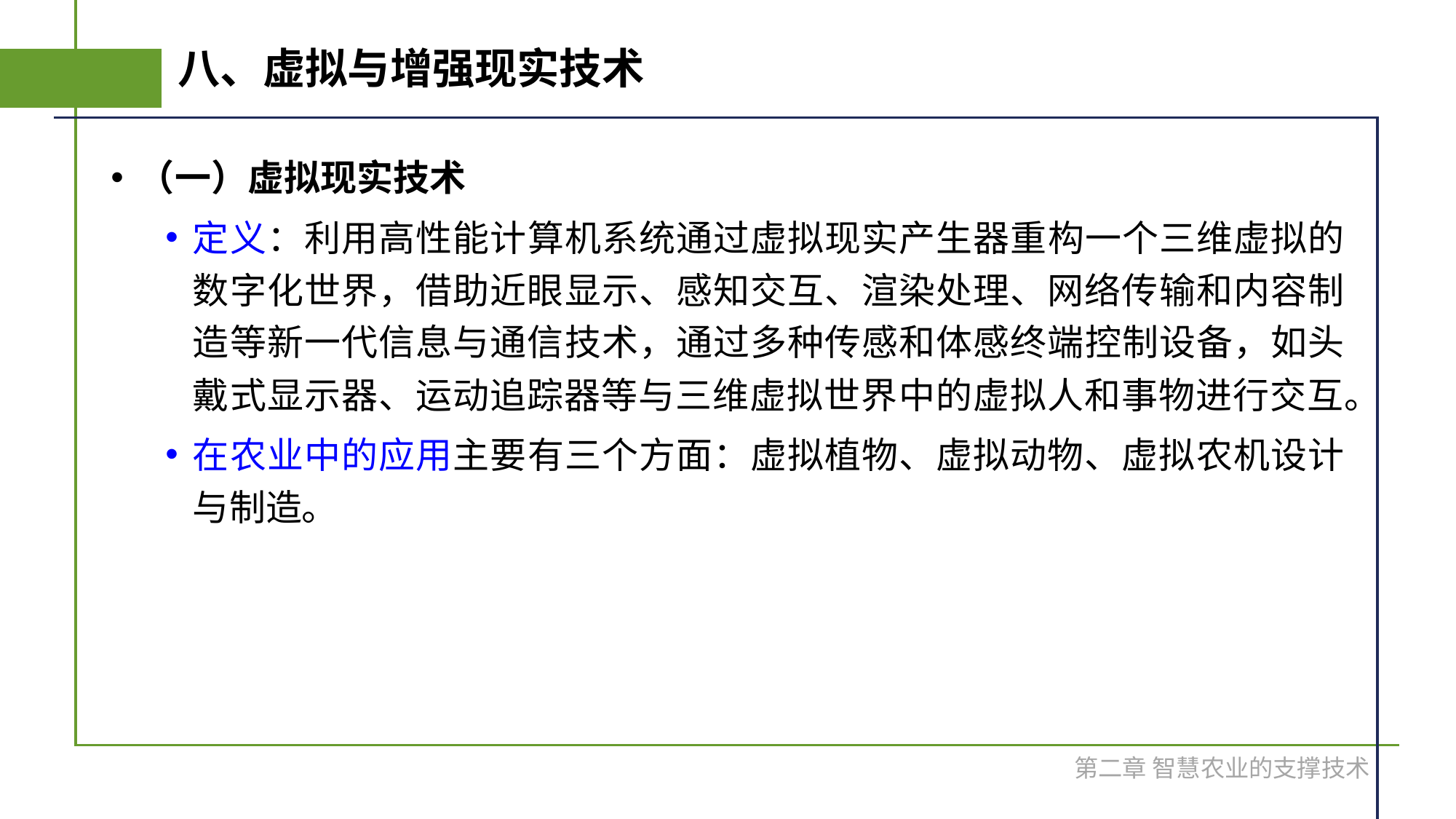

# 八、虚拟与增强现实技术
（一）虚拟现实技术
定义：利用高性能计算机系统通过虚拟现实产生器重构一个三维虚拟的数字化世界，借助近眼显示、感知交互、渲染处理、网络传输和内容制造等新一代信息与通信技术，通过多种传感和体感终端控制设备，如头戴式显示器、运动追踪器等与三维虚拟世界中的虚拟人和事物进行交互。
在农业中的应用主要有三个方面：虚拟植物、虚拟动物、虚拟农机设计与制造。

第二章 智慧农业的支撑技术